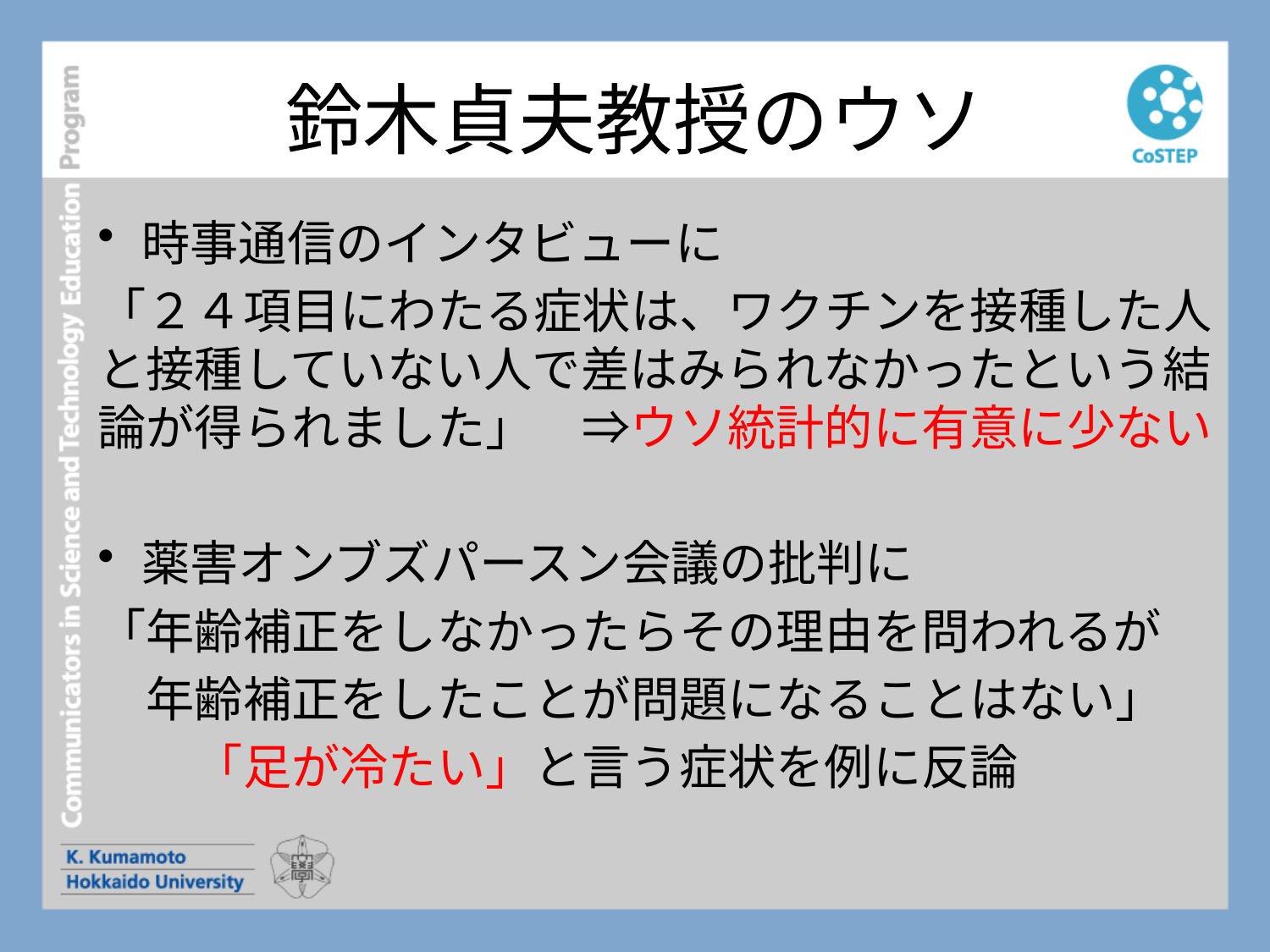

# 鈴木貞夫教授のウソ
時事通信のインタビューに
「２４項目にわたる症状は、ワクチンを接種した人と接種していない人で差はみられなかったという結論が得られました」　⇒ウソ統計的に有意に少ない

薬害オンブズパースン会議の批判に
「年齢補正をしなかったらその理由を問われるが
　年齢補正をしたことが問題になることはない」
　　「足が冷たい」と言う症状を例に反論